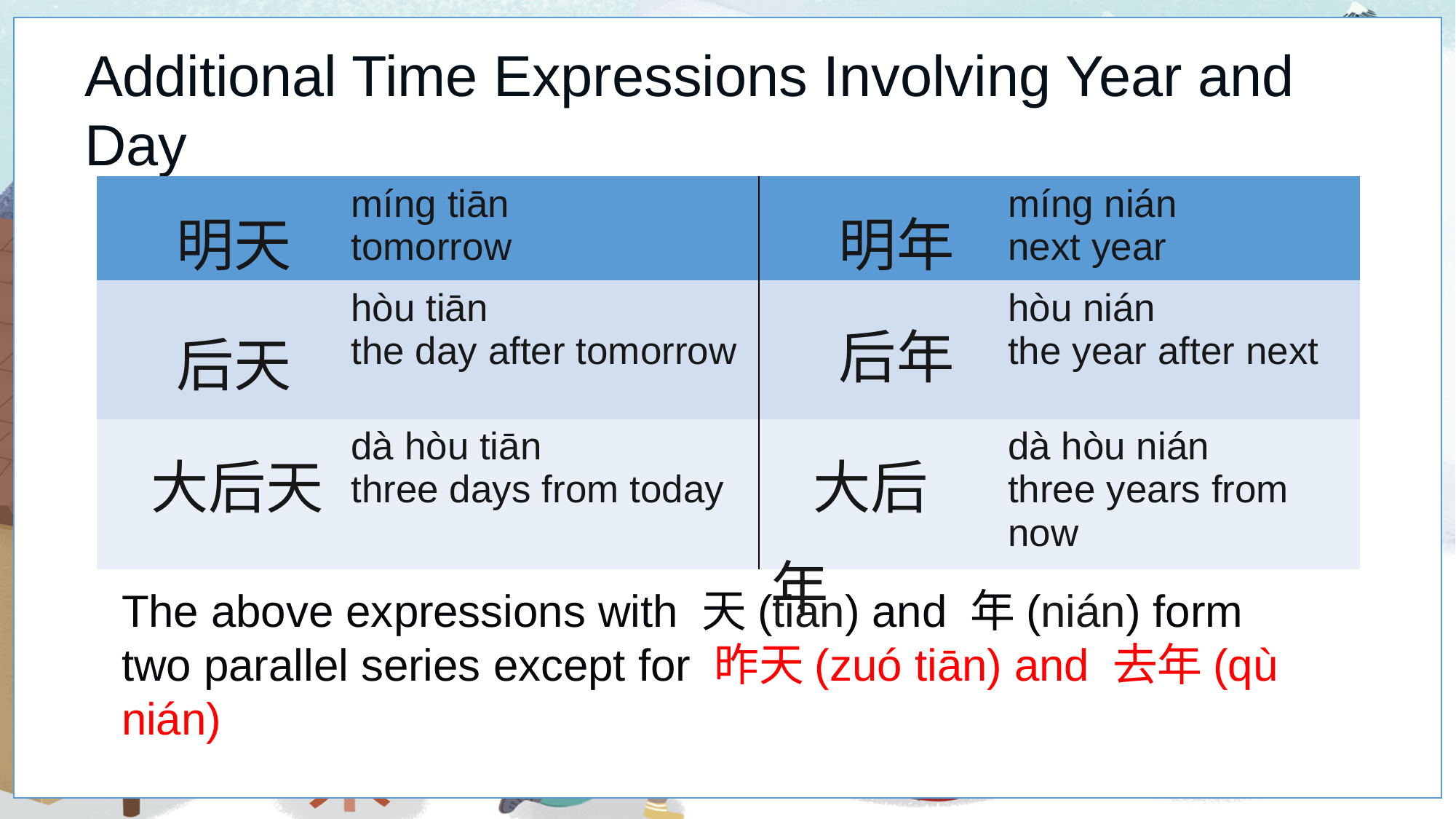

Additional Time Expressions Involving Year and Day
| 明天 | míng tiān tomorrow | 明年 | míng nián next year |
| --- | --- | --- | --- |
| 后天 | hòu tiān the day after tomorrow | 后年 | hòu nián the year after next |
| 大后天 | dà hòu tiān three days from today | 大后年 | dà hòu nián three years from now |
1
The above expressions with 天(tiān) and 年(nián) form two parallel series except for 昨天(zuó tiān) and 去年(qù nián)